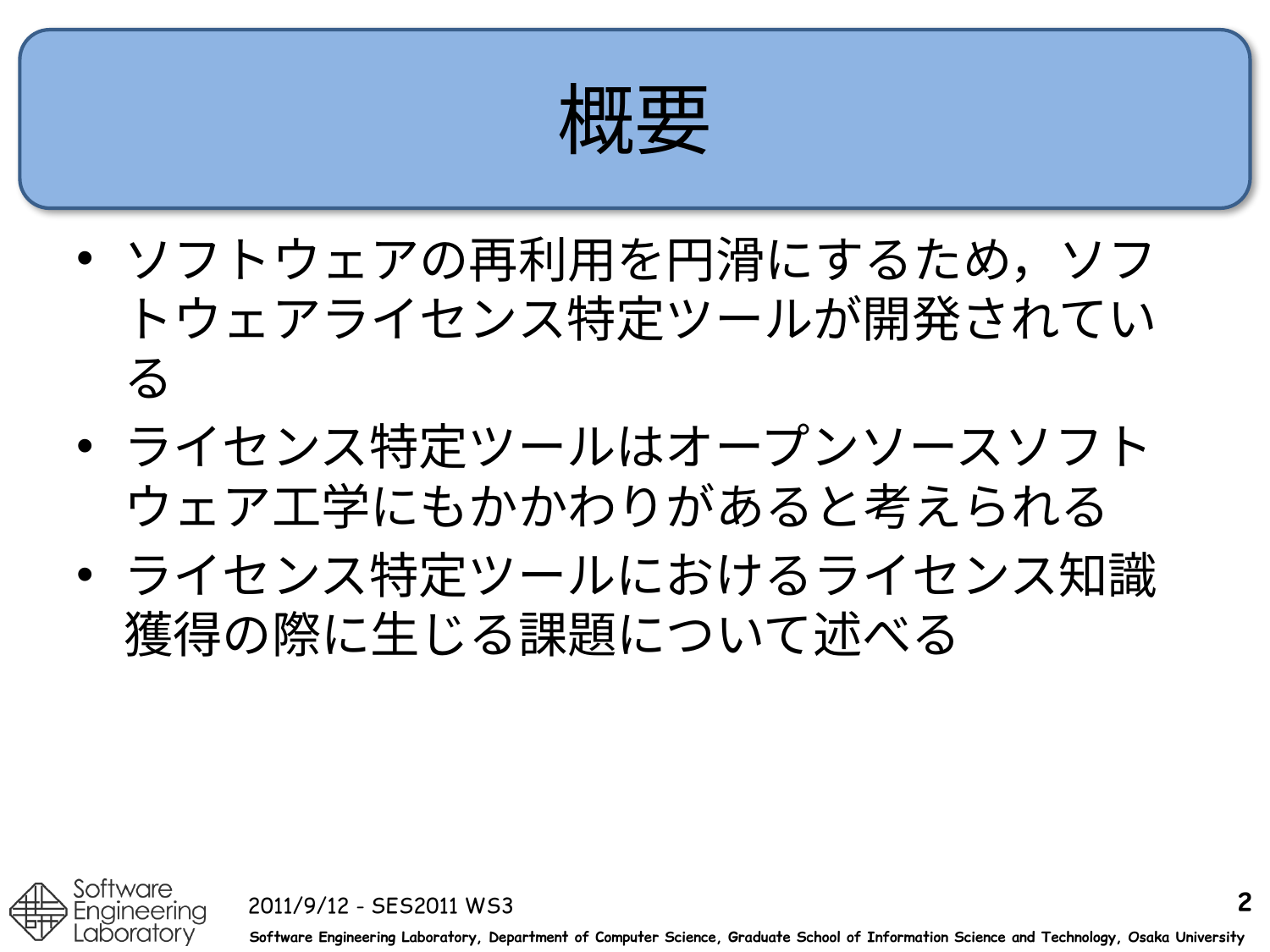

# 概要
ソフトウェアの再利用を円滑にするため，ソフトウェアライセンス特定ツールが開発されている
ライセンス特定ツールはオープンソースソフトウェア工学にもかかわりがあると考えられる
ライセンス特定ツールにおけるライセンス知識獲得の際に生じる課題について述べる

2
2011/9/12 - SES2011 WS3